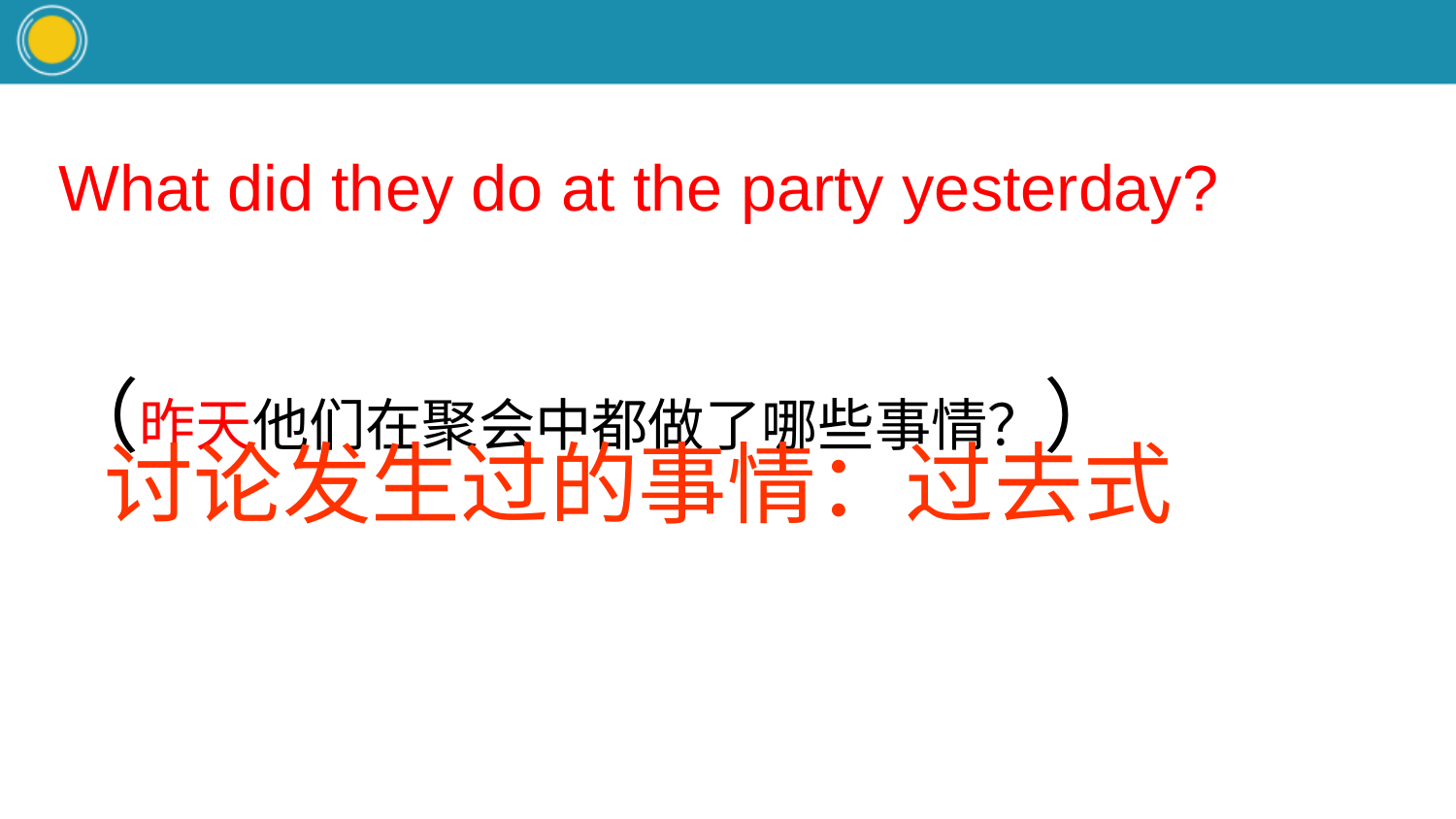

What did they do at the party yesterday?
（昨天他们在聚会中都做了哪些事情？）
讨论发生过的事情：过去式